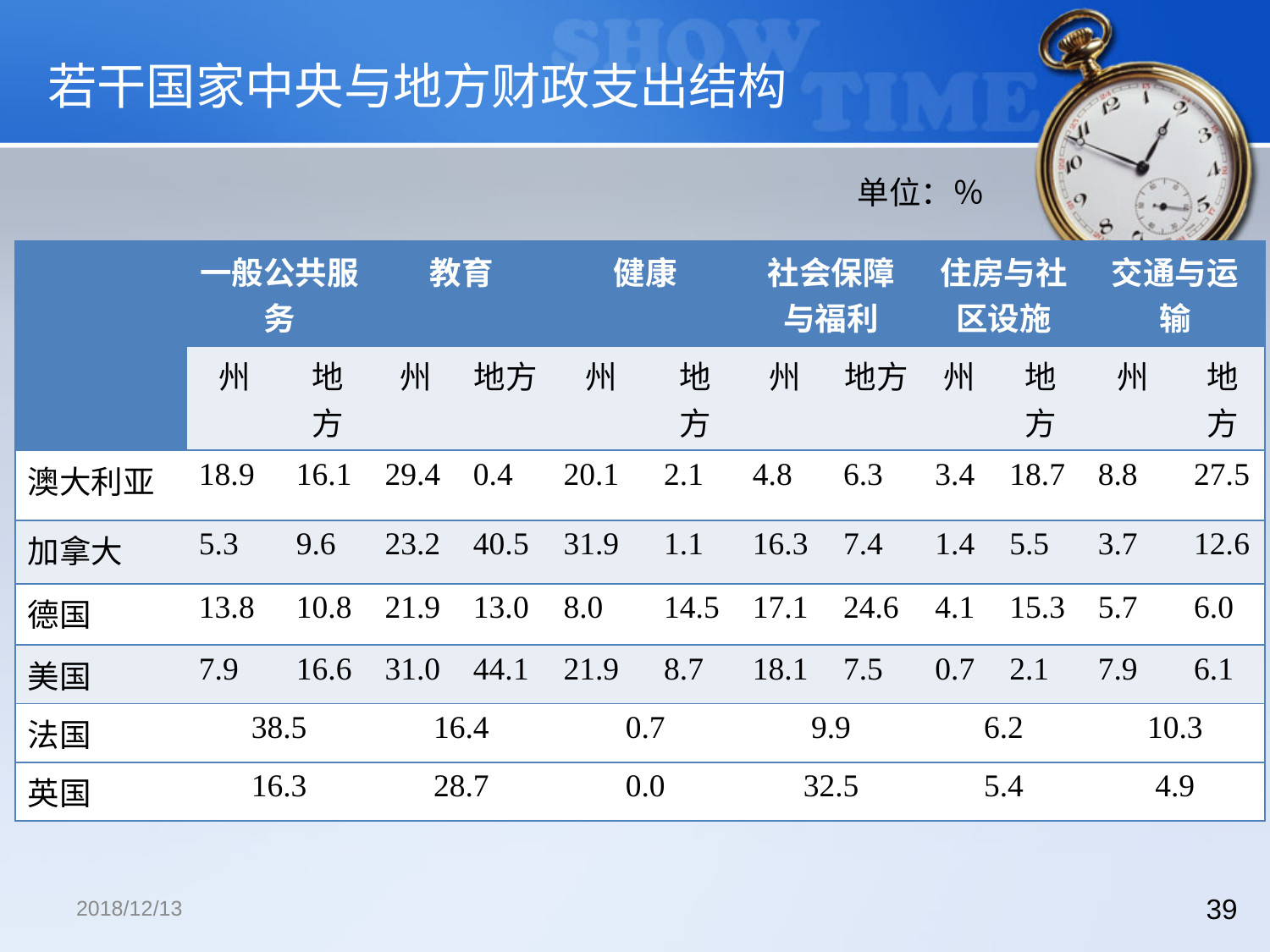

# 若干国家中央与地方财政支出结构
单位：％
|  | 一般公共服务 |  | 教育 |  | 健康 |  | 社会保障与福利 |  | 住房与社区设施 |  | 交通与运输 |  |
| --- | --- | --- | --- | --- | --- | --- | --- | --- | --- | --- | --- | --- |
|  | 州 | 地方 | 州 | 地方 | 州 | 地方 | 州 | 地方 | 州 | 地方 | 州 | 地方 |
| 澳大利亚 | 18.9 | 16.1 | 29.4 | 0.4 | 20.1 | 2.1 | 4.8 | 6.3 | 3.4 | 18.7 | 8.8 | 27.5 |
| 加拿大 | 5.3 | 9.6 | 23.2 | 40.5 | 31.9 | 1.1 | 16.3 | 7.4 | 1.4 | 5.5 | 3.7 | 12.6 |
| 德国 | 13.8 | 10.8 | 21.9 | 13.0 | 8.0 | 14.5 | 17.1 | 24.6 | 4.1 | 15.3 | 5.7 | 6.0 |
| 美国 | 7.9 | 16.6 | 31.0 | 44.1 | 21.9 | 8.7 | 18.1 | 7.5 | 0.7 | 2.1 | 7.9 | 6.1 |
| 法国 | 38.5 |  | 16.4 |  | 0.7 |  | 9.9 |  | 6.2 |  | 10.3 |  |
| 英国 | 16.3 |  | 28.7 |  | 0.0 |  | 32.5 |  | 5.4 |  | 4.9 |  |
2018/12/13
39